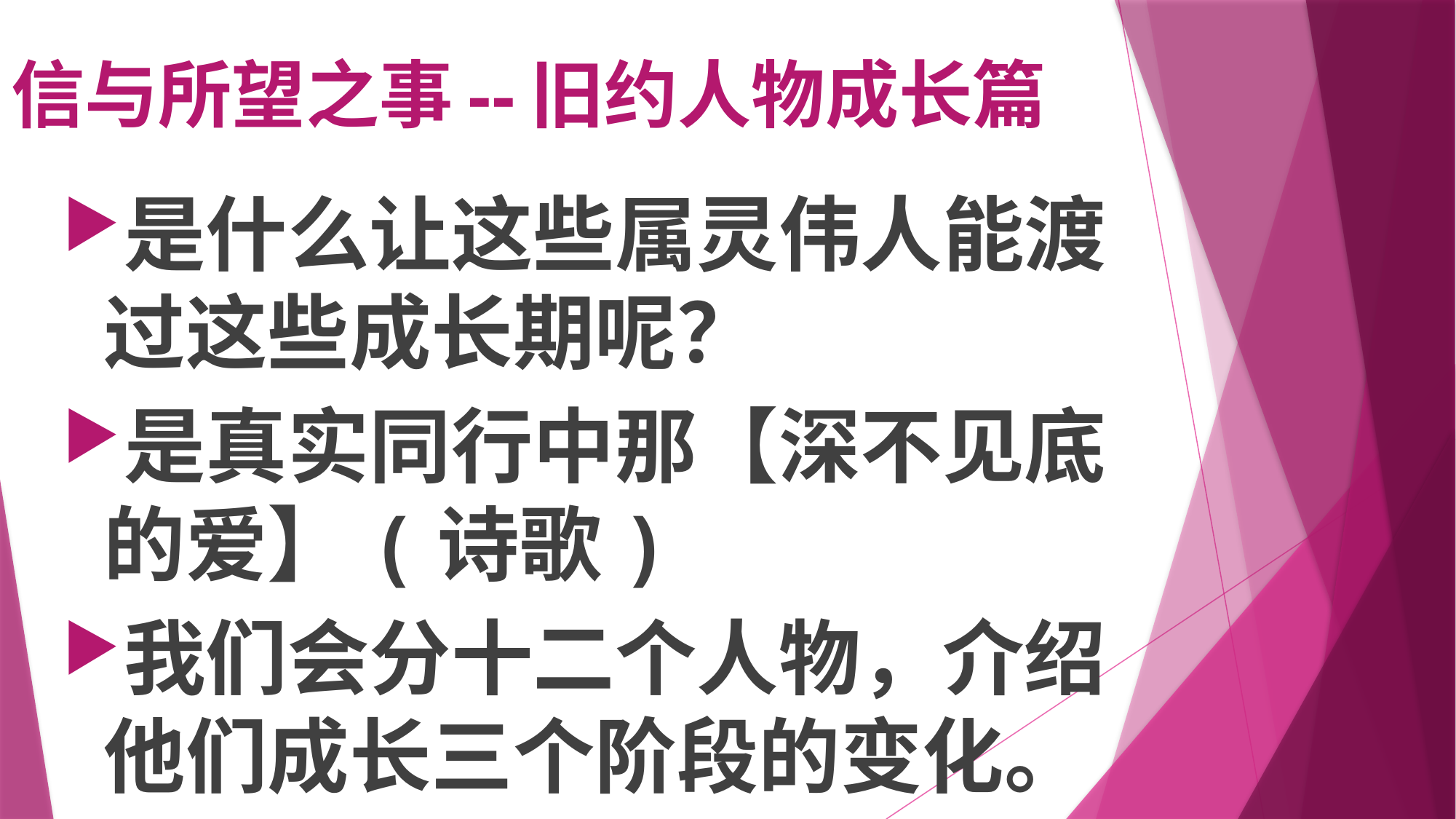

# 信与所望之事--旧约人物成长篇
是什么让这些属灵伟人能渡过这些成长期呢？
是真实同行中那【深不见底的爱】(诗歌)
我们会分十二个人物，介绍他们成长三个阶段的变化。